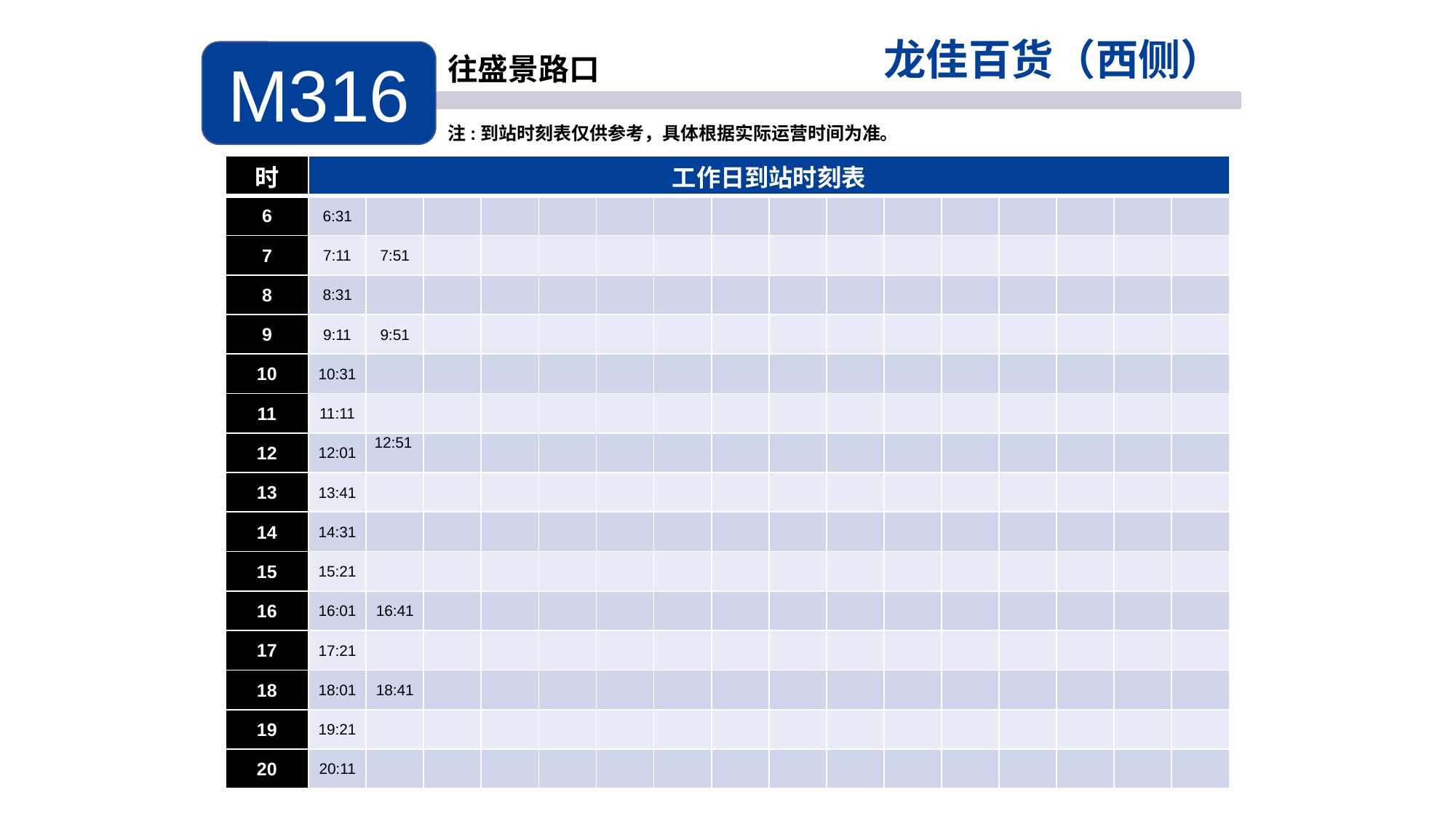

龙佳百货（西侧）
M316
往盛景路口

注:到站时刻表仅供参考，具体根据实际运营时间为准。
| 时 | 工作日到站时刻表 |  |  |  |  |  |  |  |  |  |  |  |  |  |  |  |
| --- | --- | --- | --- | --- | --- | --- | --- | --- | --- | --- | --- | --- | --- | --- | --- | --- |
| 6 | 6:31 |  |  |  |  |  |  |  |  |  |  |  |  |  |  |  |
| 7 | 7:11 | 7:51 |  |  |  |  |  |  |  |  |  |  |  |  |  |  |
| 8 | 8:31 |  |  |  |  |  |  |  |  |  |  |  |  |  |  |  |
| 9 | 9:11 | 9:51 |  |  |  |  |  |  |  |  |  |  |  |  |  |  |
| 10 | 10:31 |  |  |  |  |  |  |  |  |  |  |  |  |  |  |  |
| 11 | 11:11 |  |  |  |  |  |  |  |  |  |  |  |  |  |  |  |
| 12 | 12:01 | 12:51 |  |  |  |  |  |  |  |  |  |  |  |  |  |  |
| 13 | 13:41 |  |  |  |  |  |  |  |  |  |  |  |  |  |  |  |
| 14 | 14:31 |  |  |  |  |  |  |  |  |  |  |  |  |  |  |  |
| 15 | 15:21 |  |  |  |  |  |  |  |  |  |  |  |  |  |  |  |
| 16 | 16:01 | 16:41 |  |  |  |  |  |  |  |  |  |  |  |  |  |  |
| 17 | 17:21 |  |  |  |  |  |  |  |  |  |  |  |  |  |  |  |
| 18 | 18:01 | 18:41 |  |  |  |  |  |  |  |  |  |  |  |  |  |  |
| 19 | 19:21 |  |  |  |  |  |  |  |  |  |  |  |  |  |  |  |
| 20 | 20:11 |  |  |  |  |  |  |  |  |  |  |  |  |  |  |  |